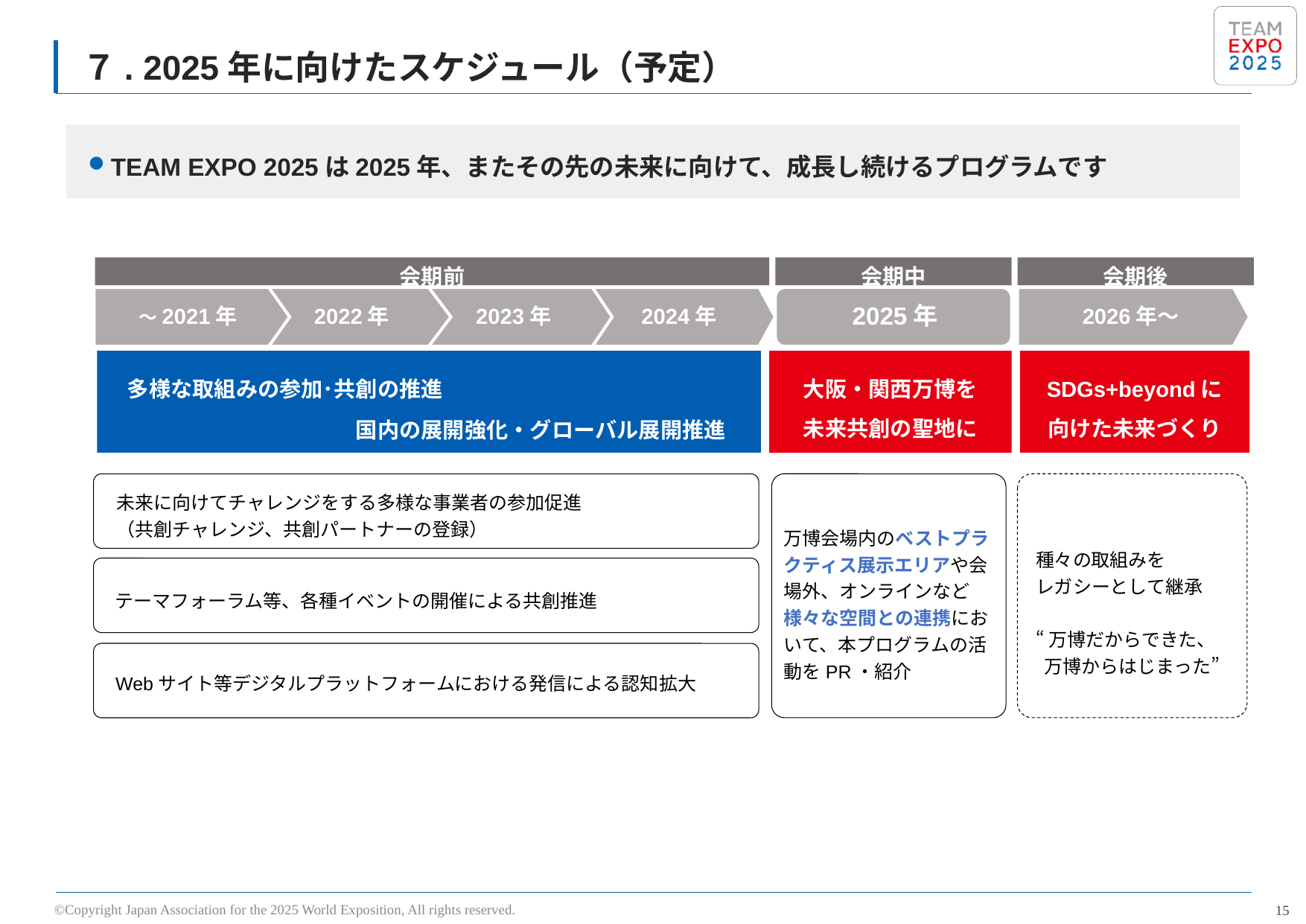

# ７. 2025年に向けたスケジュール（予定）
TEAM EXPO 2025は2025年、またその先の未来に向けて、成長し続けるプログラムです
会期前
会期中
会期後
～2021年
2022年
2023年
2024年
2025年
2026年～

大阪・関西万博を
未来共創の聖地に
SDGs+beyondに
向けた未来づくり
多様な取組みの参加･共創の推進
国内の展開強化・グローバル展開推進

未来に向けてチャレンジをする多様な事業者の参加促進
（共創チャレンジ、共創パートナーの登録）
万博会場内のベストプラクティス展示エリアや会場外、オンラインなど様々な空間との連携において、本プログラムの活動をPR・紹介
種々の取組みを
レガシーとして継承
“万博だからできた、
 万博からはじまった”

テーマフォーラム等、各種イベントの開催による共創推進

Webサイト等デジタルプラットフォームにおける発信による認知拡大
©Copyright Japan Association for the 2025 World Exposition, All rights reserved.
15